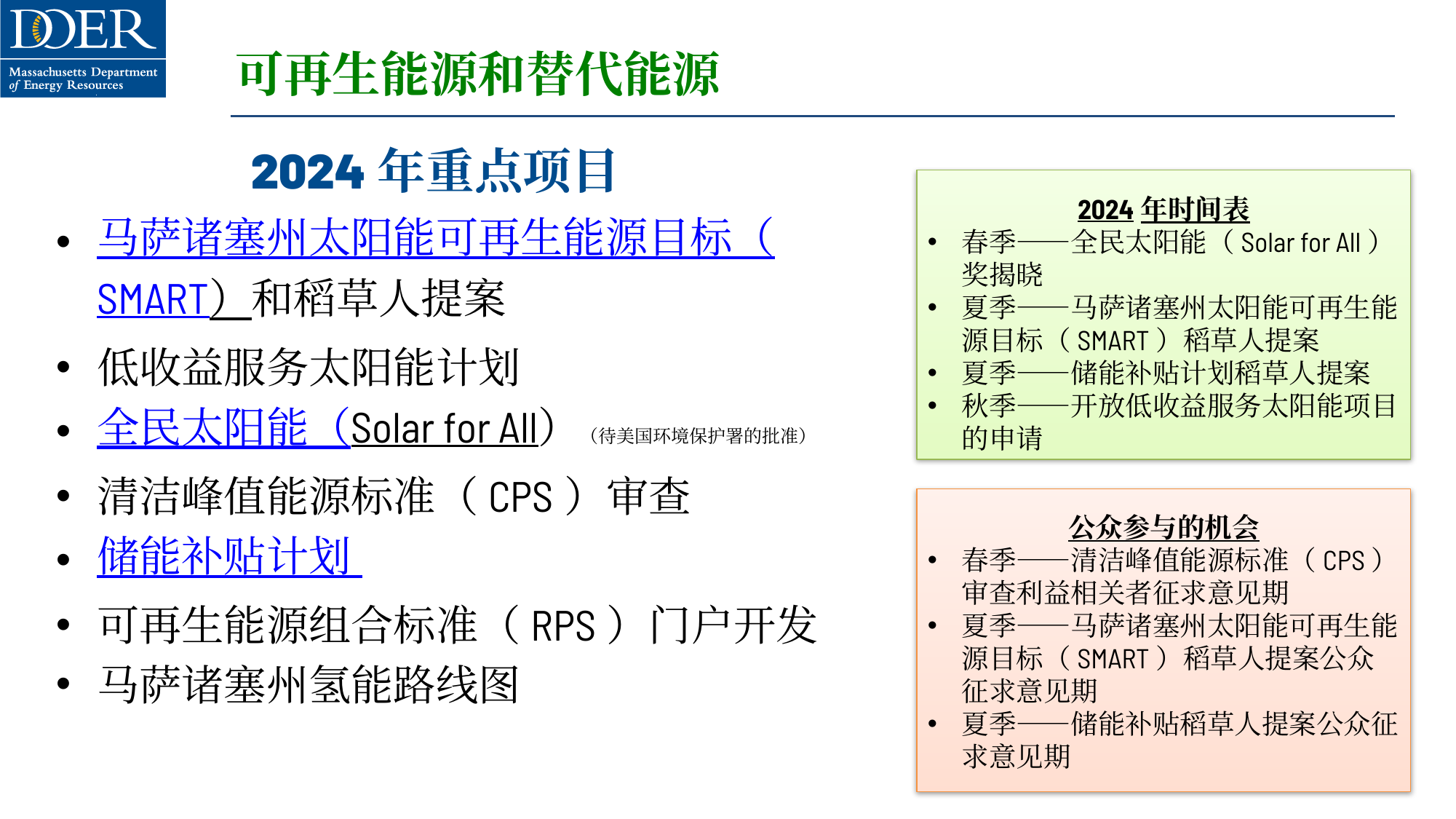

# 可再生能源和替代能源
2024年重点项目
2024年时间表
春季——全民太阳能（Solar for All）奖揭晓
夏季——马萨诸塞州太阳能可再生能源目标（SMART）稻草人提案
夏季——储能补贴计划稻草人提案
秋季——开放低收益服务太阳能项目的申请
马萨诸塞州太阳能可再生能源目标（SMART）和稻草人提案
低收益服务太阳能计划
全民太阳能（Solar for All）（待美国环境保护署的批准）
清洁峰值能源标准（CPS）审查
储能补贴计划
可再生能源组合标准（RPS）门户开发
马萨诸塞州氢能路线图

公众参与的机会
春季——清洁峰值能源标准（CPS）审查利益相关者征求意见期
夏季——马萨诸塞州太阳能可再生能源目标（SMART）稻草人提案公众征求意见期
夏季——储能补贴稻草人提案公众征求意见期